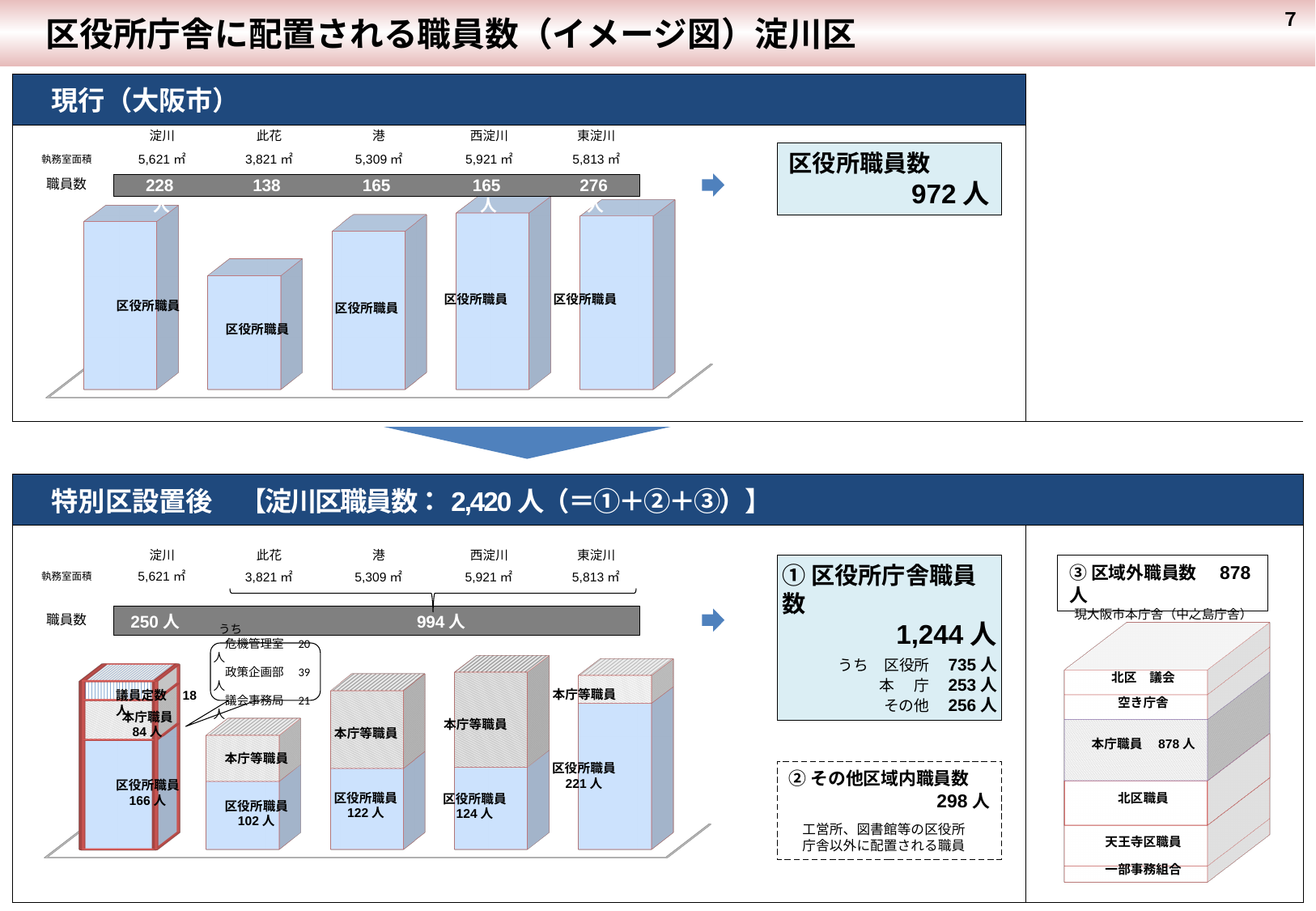

区役所庁舎に配置される職員数（イメージ図）淀川区
７
| 現行（大阪市） |  |
| --- | --- |
|  |  |
|  |  |
| 特別区設置後　【淀川区職員数：2,420人（＝①＋②＋③）】 |  |
|  |  |
淀川
此花
港
西淀川
東淀川

[unsupported chart]

区役所職員数
972人
5,621㎡
3,821㎡
5,309㎡
5,921㎡
5,813㎡
執務室面積
228人
138人
165人
165人
276人
職員数

区役所職員
区役所職員
区役所職員
区役所職員
区役所職員

淀川
此花
港
西淀川
東淀川
①区役所庁舎職員数
1,244人

　うち　区役所　735人
　　　　本　庁　253人
　　　　その他　256人
③区域外職員数　878人
5,621㎡
3,821㎡
5,309㎡
5,921㎡
5,813㎡
執務室面積

[unsupported chart]

[unsupported chart]

現大阪市本庁舎（中之島庁舎）
250人
994人
職員数

 うち
　危機管理室　20人
　政策企画部　39人
　議会事務局　21人
北区　議会
本庁等職員
議員定数　18人
空き庁舎
本庁職員
84人
本庁等職員
本庁等職員
本庁職員　878人
本庁等職員
区役所職員
221人
②その他区域内職員数
　298人
　工営所、図書館等の区役所
　庁舎以外に配置される職員
区役所職員
166人
区役所職員
122人
北区職員
区役所職員
124人
区役所職員
102人
天王寺区職員
一部事務組合